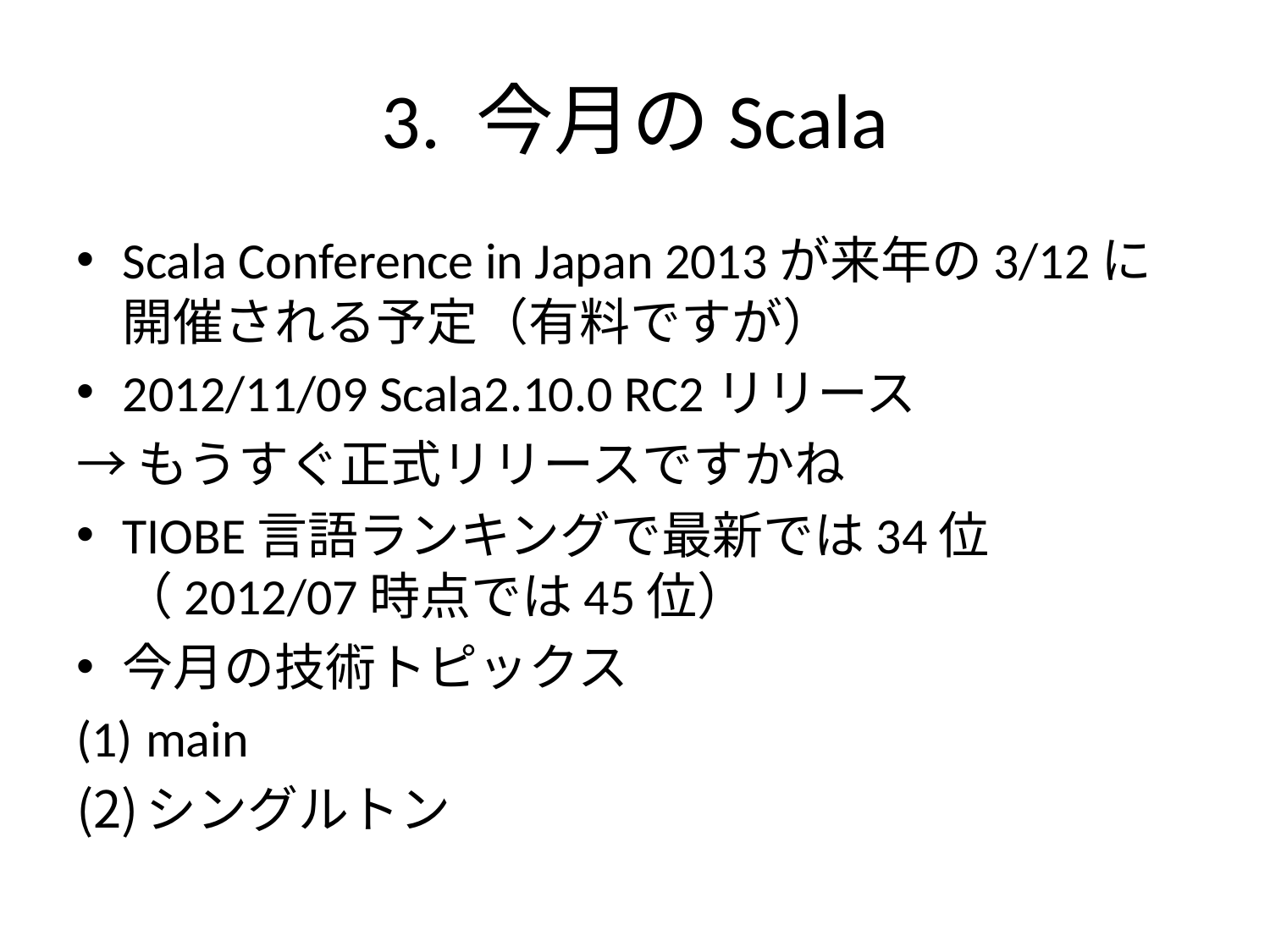

# 3. 今月のScala
Scala Conference in Japan 2013が来年の3/12に開催される予定（有料ですが）
2012/11/09 Scala2.10.0 RC2リリース
→もうすぐ正式リリースですかね
TIOBE言語ランキングで最新では34位（2012/07時点では45位）
今月の技術トピックス
main
シングルトン